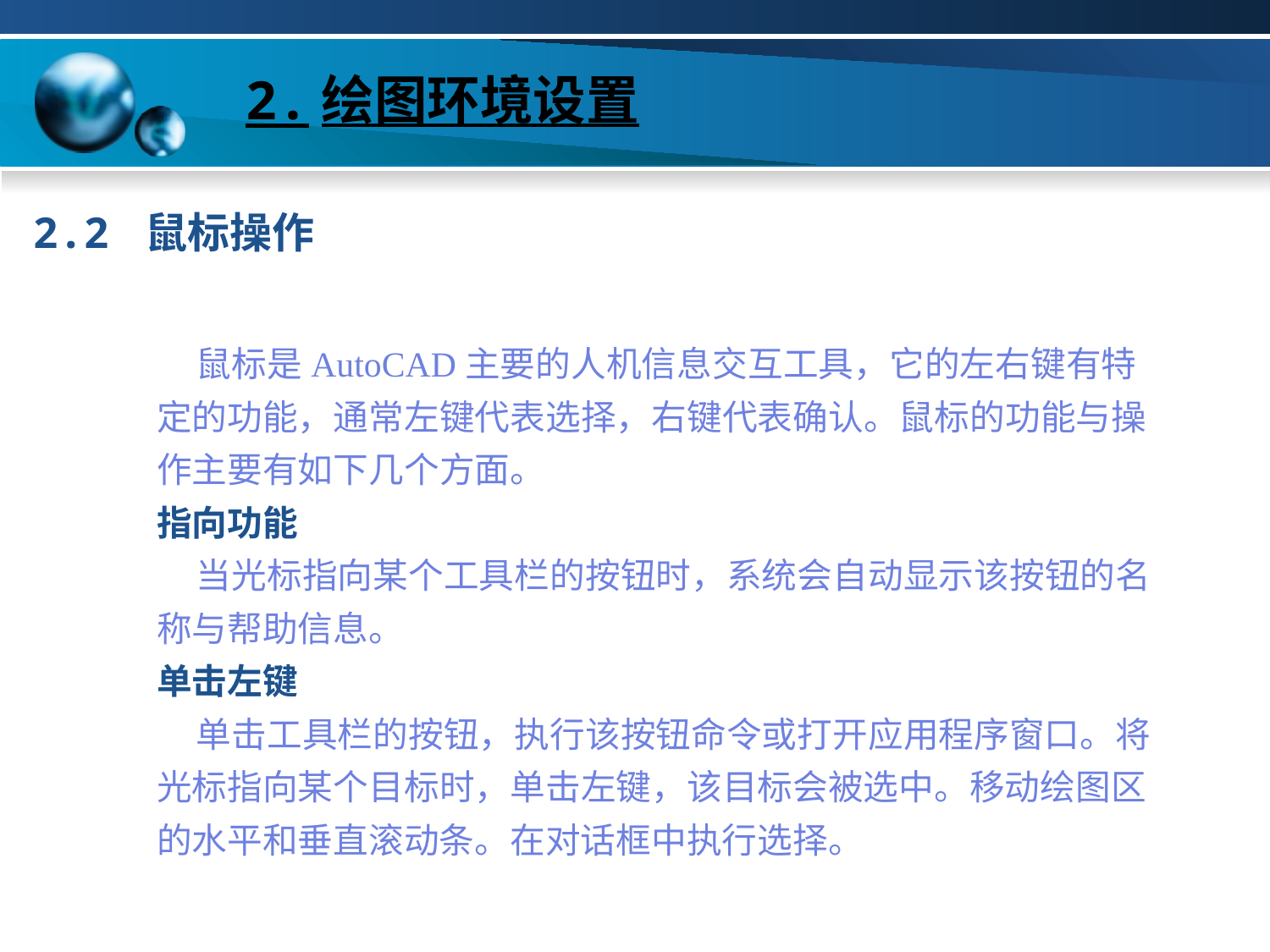

# 2.绘图环境设置
2.2 鼠标操作
    鼠标是AutoCAD主要的人机信息交互工具，它的左右键有特定的功能，通常左键代表选择，右键代表确认。鼠标的功能与操作主要有如下几个方面。
指向功能
    当光标指向某个工具栏的按钮时，系统会自动显示该按钮的名称与帮助信息。
单击左键
    单击工具栏的按钮，执行该按钮命令或打开应用程序窗口。将光标指向某个目标时，单击左键，该目标会被选中。移动绘图区的水平和垂直滚动条。在对话框中执行选择。